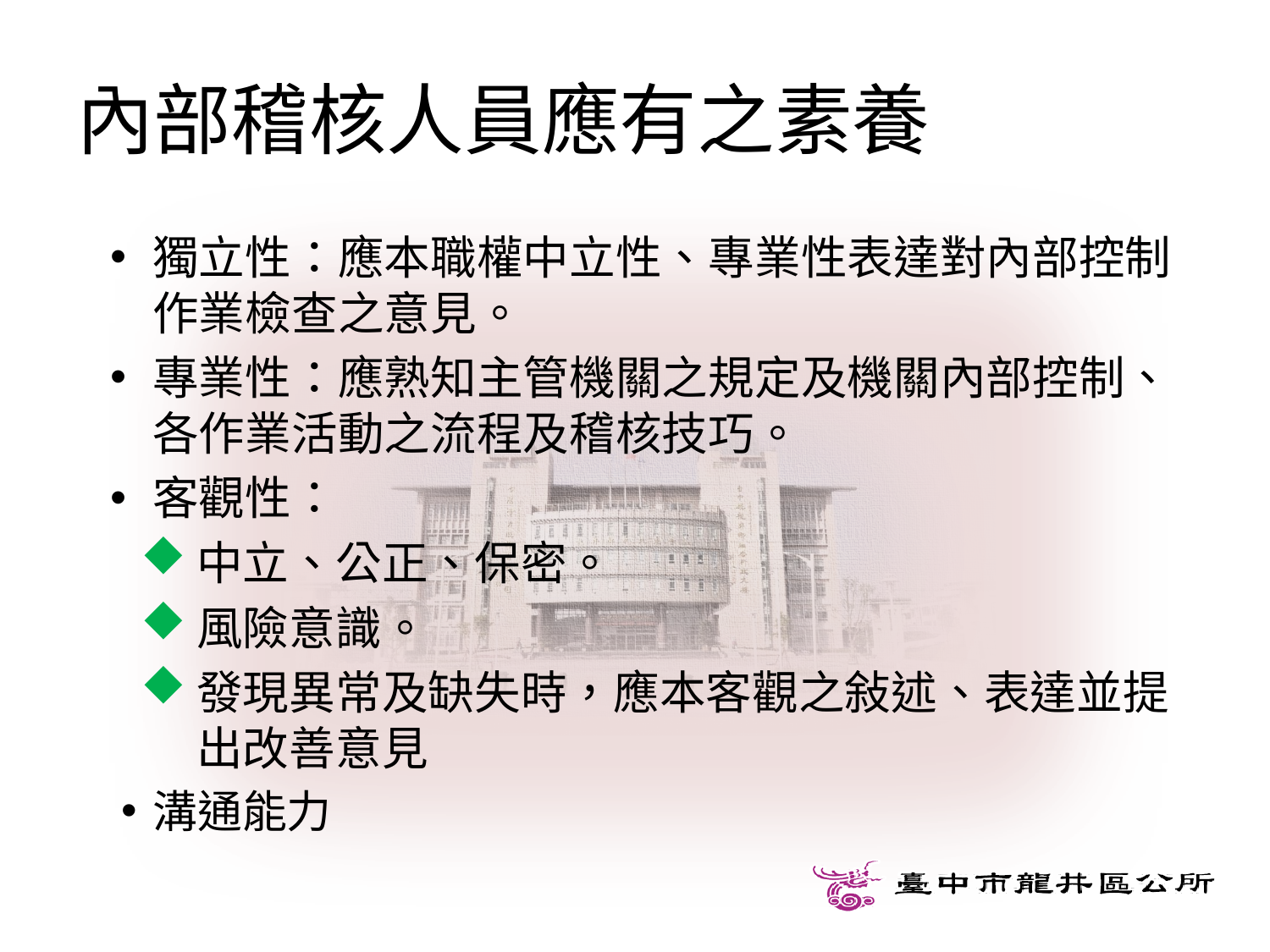

# 內部稽核人員應有之素養
獨立性：應本職權中立性、專業性表達對內部控制作業檢查之意見。
專業性：應熟知主管機關之規定及機關內部控制、各作業活動之流程及稽核技巧。
客觀性：
中立、公正、保密。
風險意識。
發現異常及缺失時，應本客觀之敍述、表達並提出改善意見
溝通能力